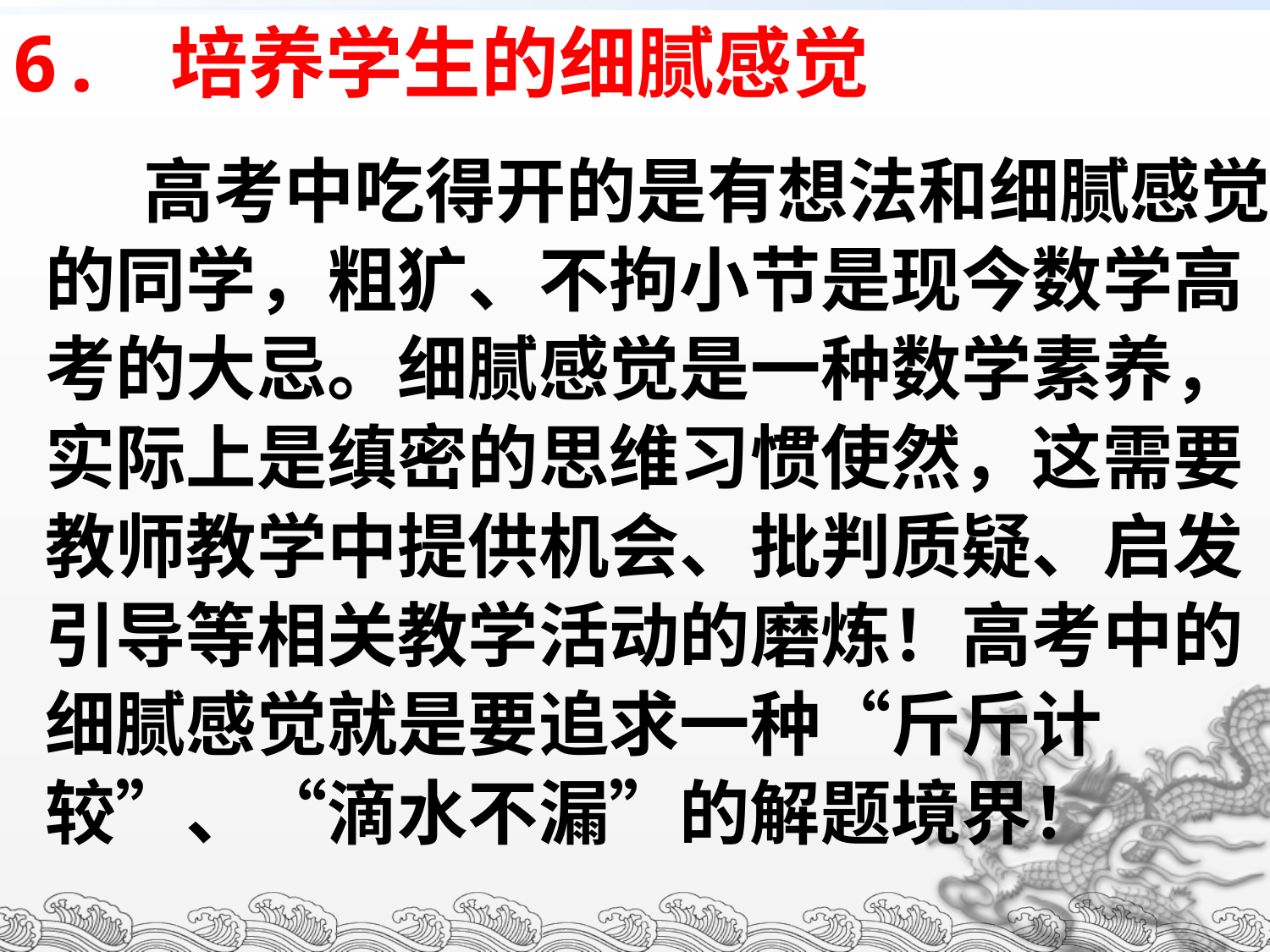

6. 培养学生的细腻感觉

# 高考中吃得开的是有想法和细腻感觉的同学，粗犷、不拘小节是现今数学高考的大忌。细腻感觉是一种数学素养，实际上是缜密的思维习惯使然，这需要教师教学中提供机会、批判质疑、启发引导等相关教学活动的磨炼！高考中的细腻感觉就是要追求一种“斤斤计较”、“滴水不漏”的解题境界！